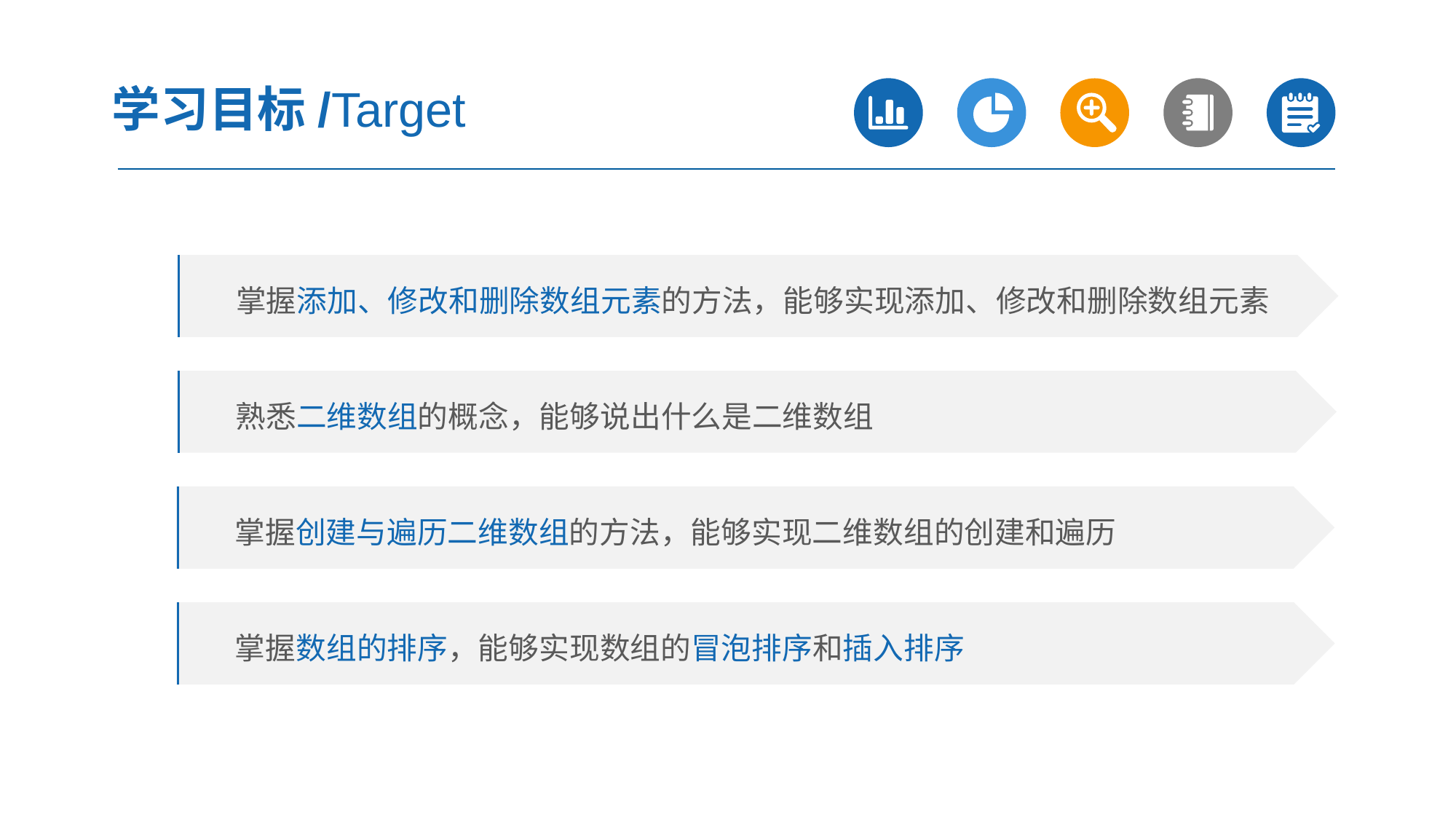

学习目标/Target
      掌握添加、修改和删除数组元素的方法，能够实现添加、修改和删除数组元素

      熟悉二维数组的概念，能够说出什么是二维数组

      掌握创建与遍历二维数组的方法，能够实现二维数组的创建和遍历

      掌握数组的排序，能够实现数组的冒泡排序和插入排序